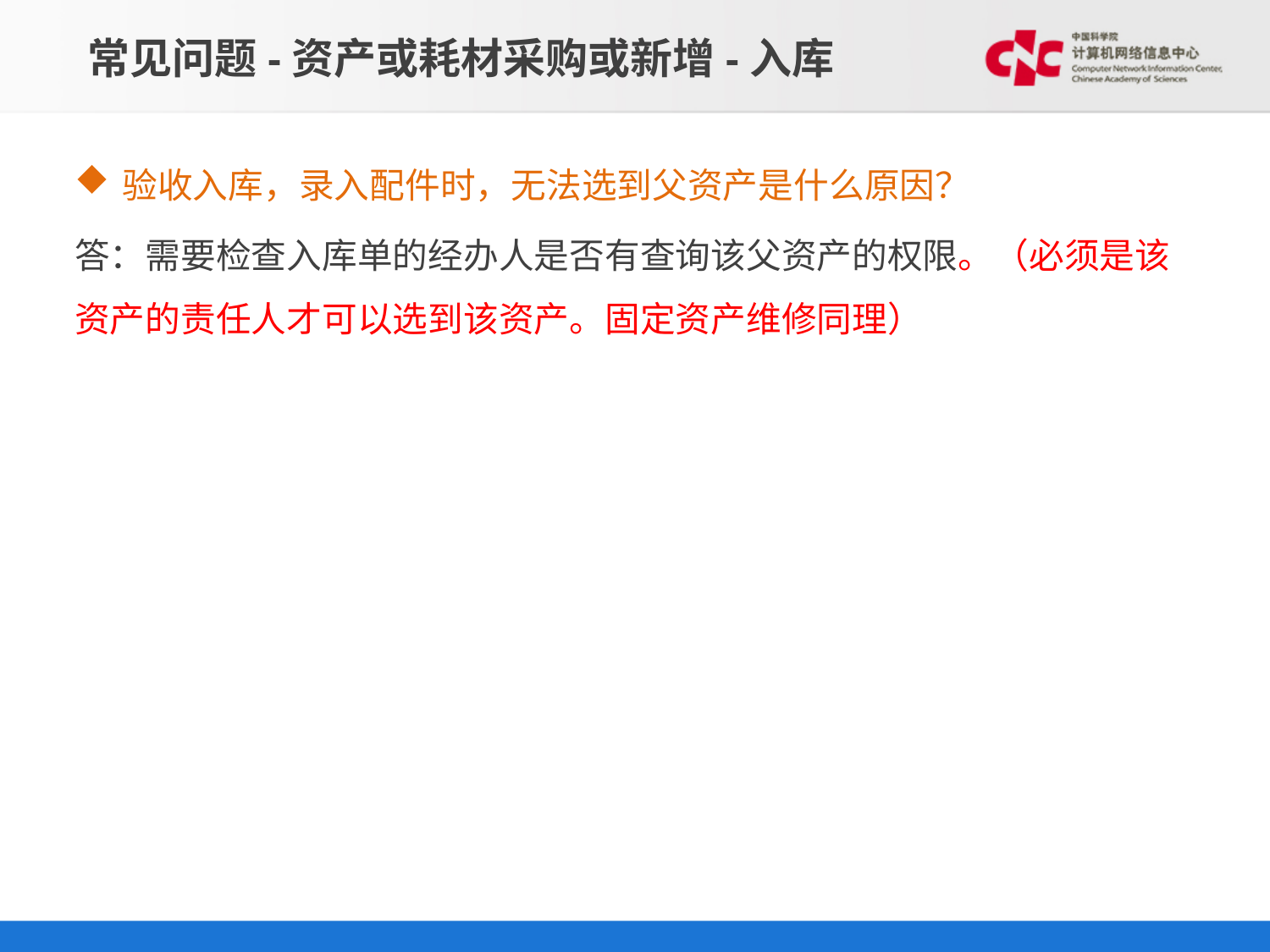

# 常见问题-资产或耗材采购或新增-入库
验收入库，录入配件时，无法选到父资产是什么原因？
答：需要检查入库单的经办人是否有查询该父资产的权限。（必须是该资产的责任人才可以选到该资产。固定资产维修同理）